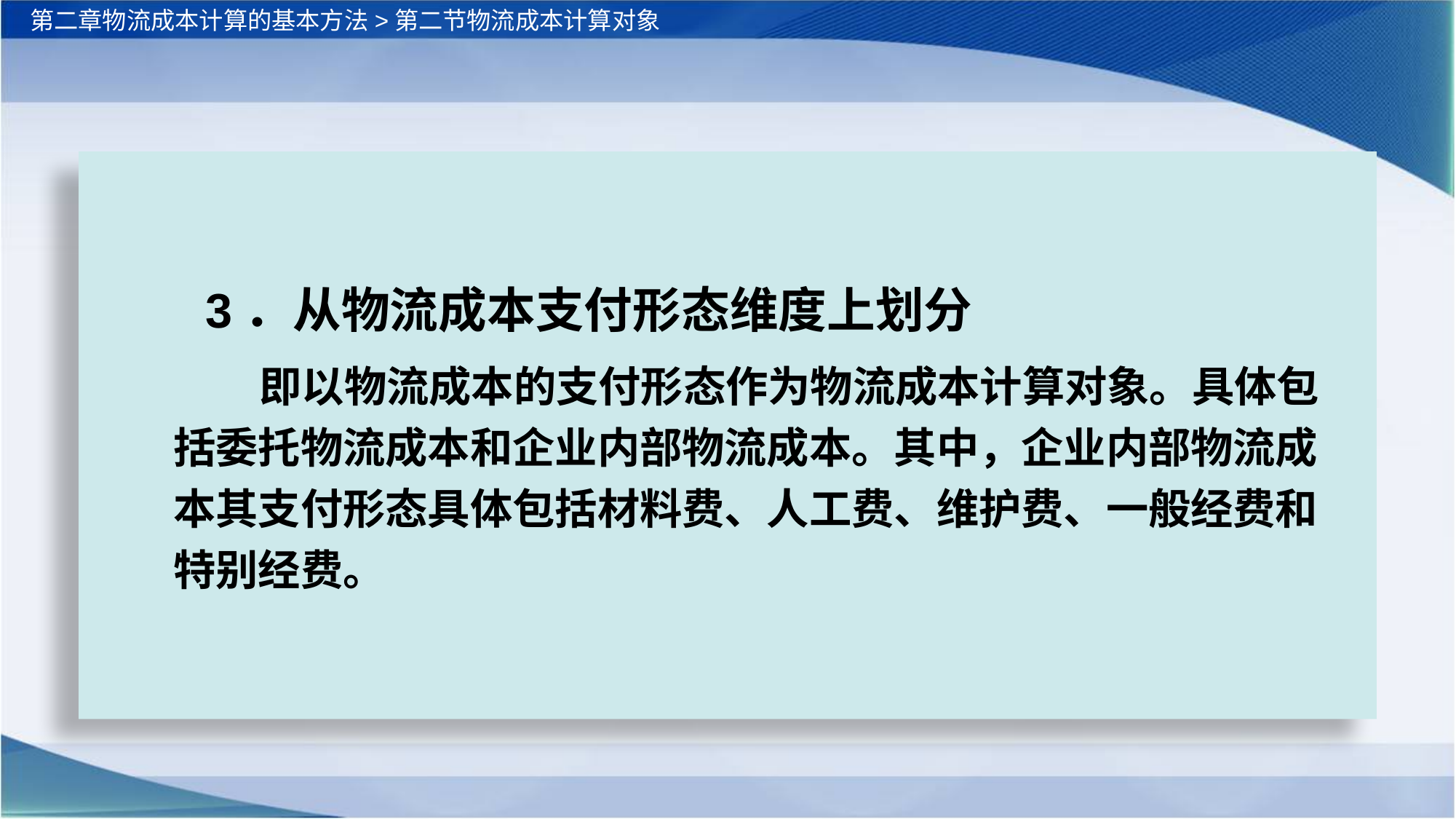

第二章物流成本计算的基本方法>第二节物流成本计算对象
3．从物流成本支付形态维度上划分
即以物流成本的支付形态作为物流成本计算对象。具体包括委托物流成本和企业内部物流成本。其中，企业内部物流成本其支付形态具体包括材料费、人工费、维护费、一般经费和特别经费。